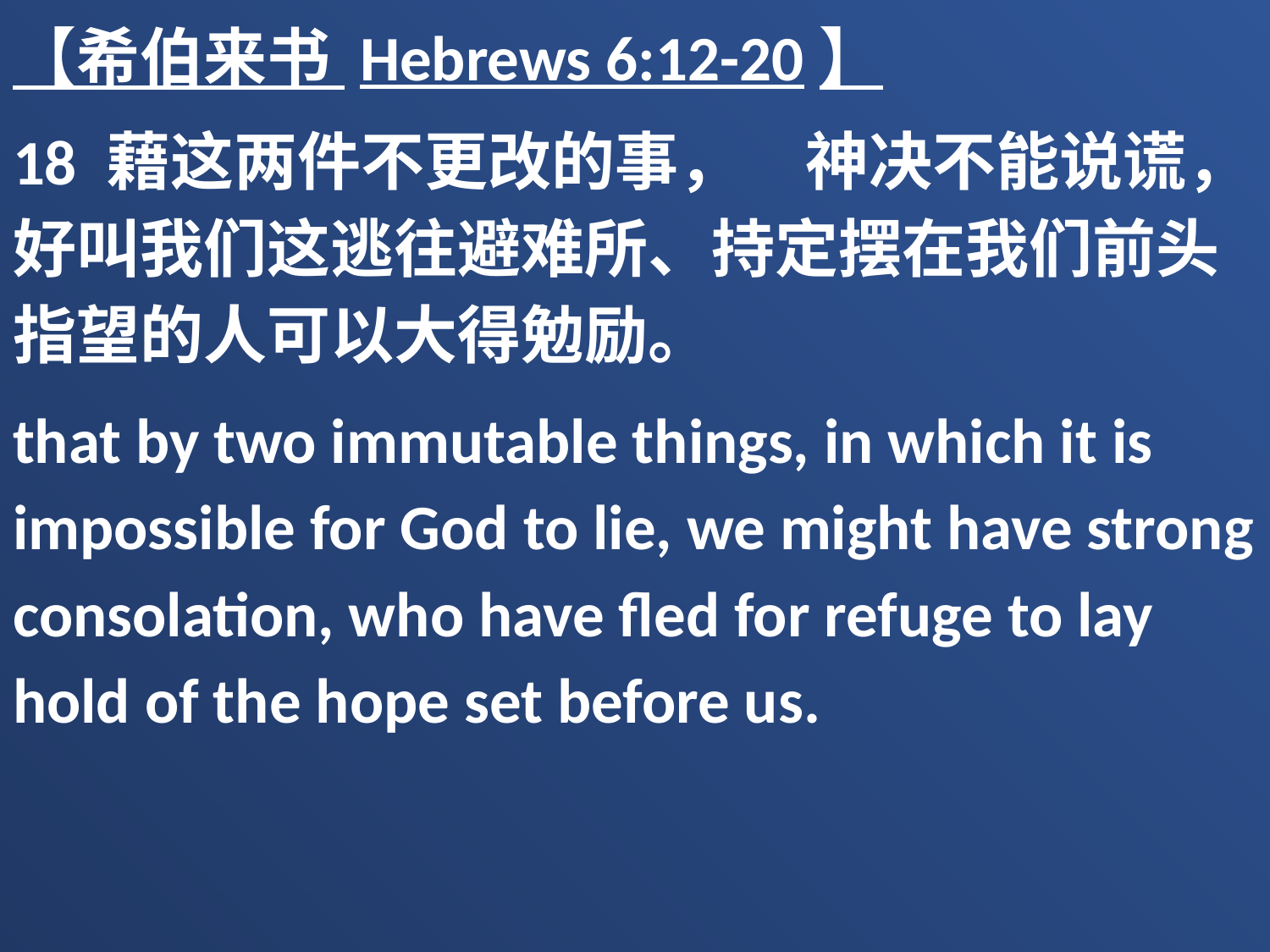

【希伯来书 Hebrews 6:12-20】
18 藉这两件不更改的事，　神决不能说谎，好叫我们这逃往避难所、持定摆在我们前头指望的人可以大得勉励。
that by two immutable things, in which it is impossible for God to lie, we might have strong consolation, who have fled for refuge to lay hold of the hope set before us.